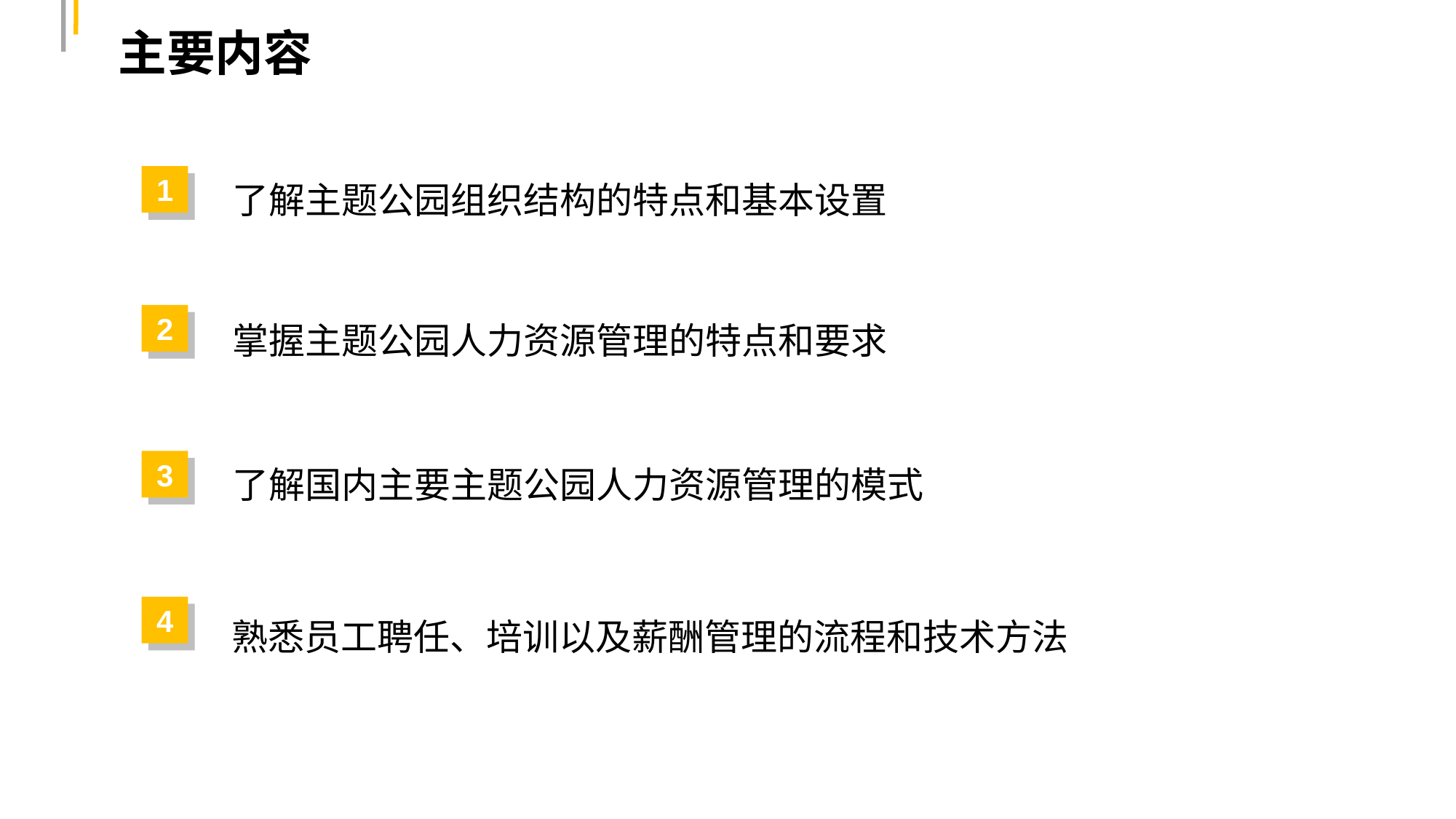

主要内容
了解主题公园组织结构的特点和基本设置
1

掌握主题公园人力资源管理的特点和要求
2

了解国内主要主题公园人力资源管理的模式
3

熟悉员工聘任、培训以及薪酬管理的流程和技术方法
4